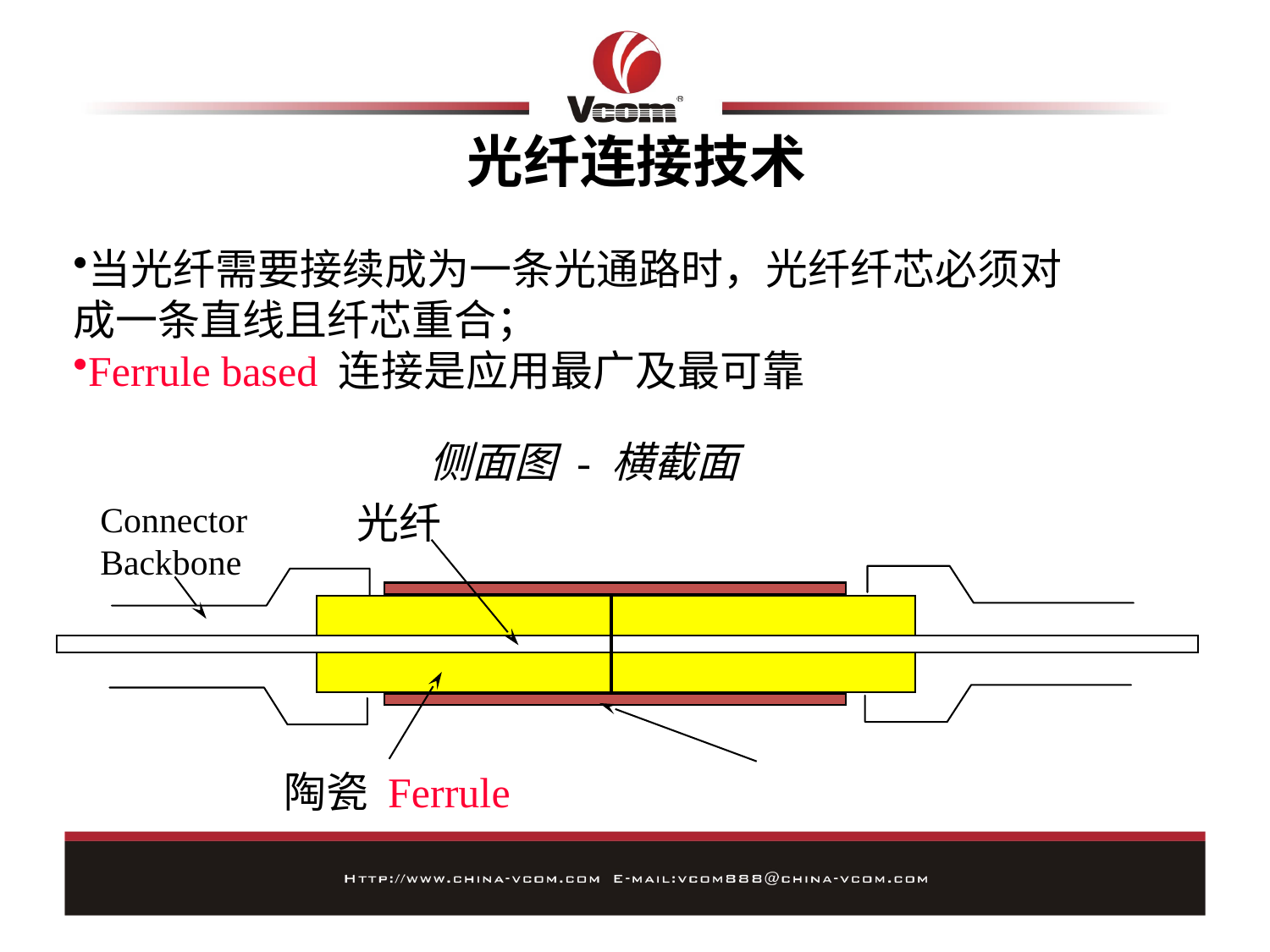

# 光纤连接技术
当光纤需要接续成为一条光通路时，光纤纤芯必须对成一条直线且纤芯重合；
Ferrule based 连接是应用最广及最可靠
侧面图 - 横截面
光纤

陶瓷 Ferrule
Connector
Backbone